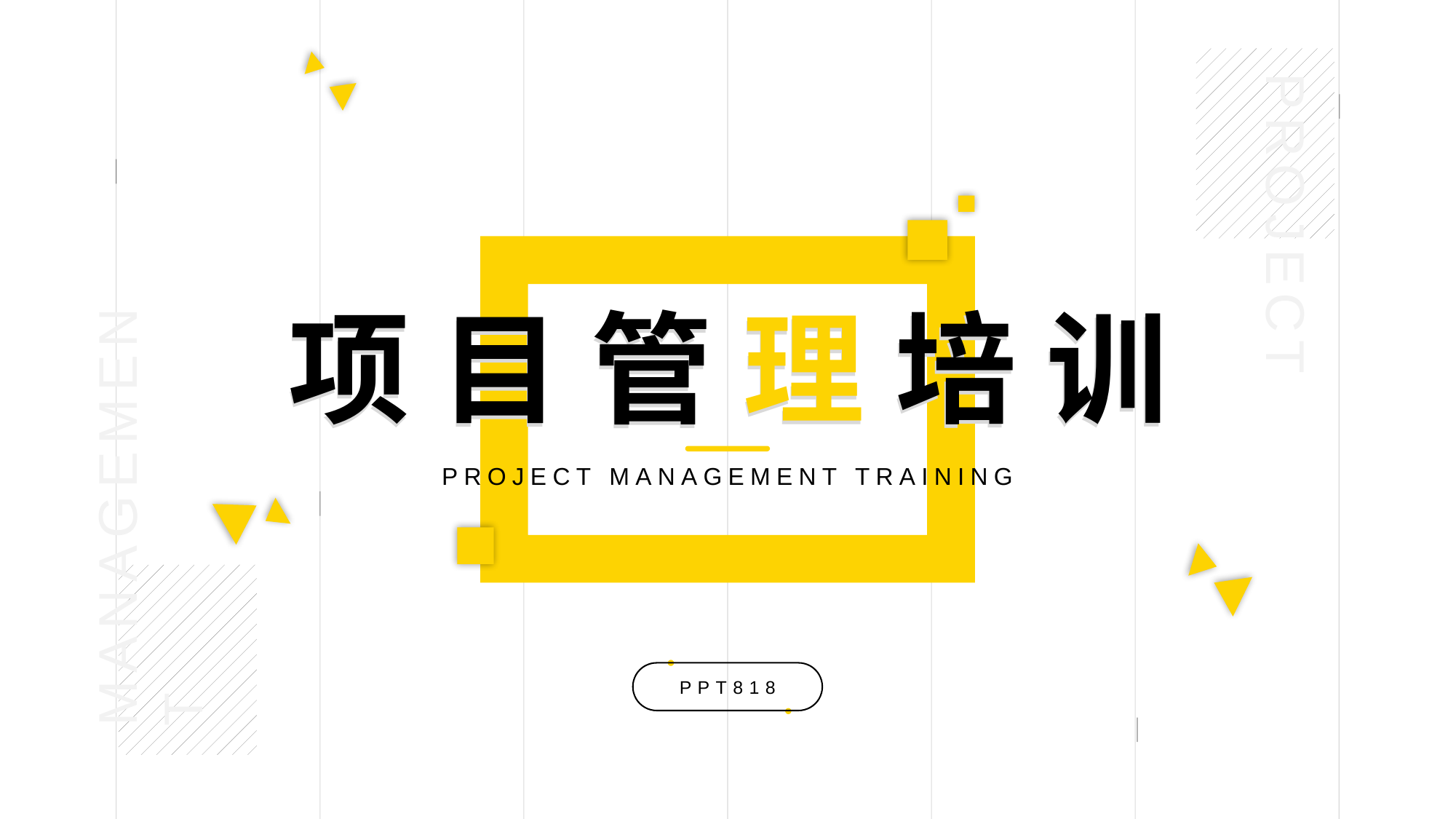

PROJECT

MANAGEMENT
项目管理培训
项目管理培训

PROJECT MANAGEMENT TRAINING

PPT818